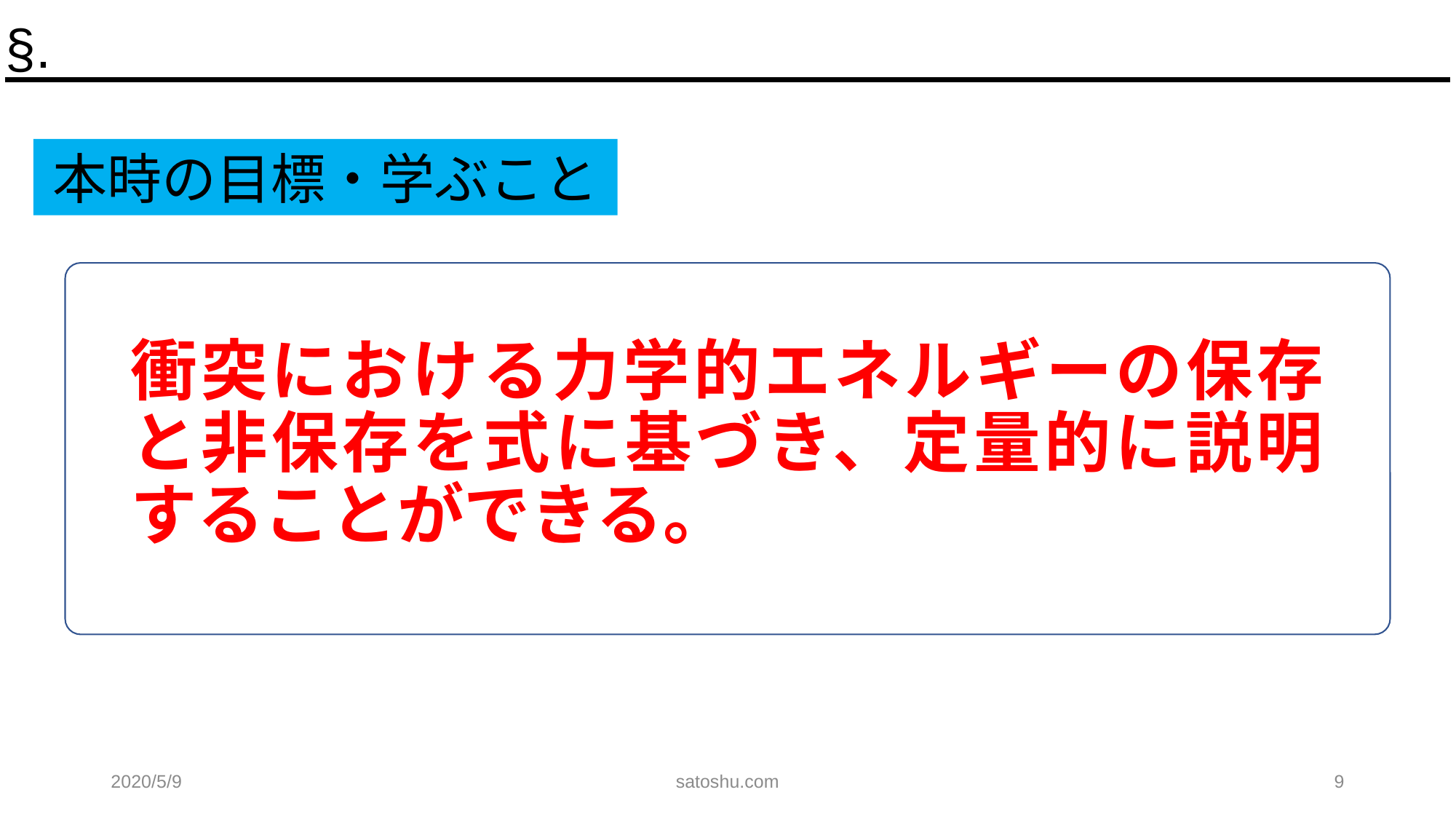

§.
本時の目標・学ぶこと

衝突における力学的エネルギーの保存と非保存を式に基づき、定量的に説明することができる。
2020/5/9
satoshu.com
9